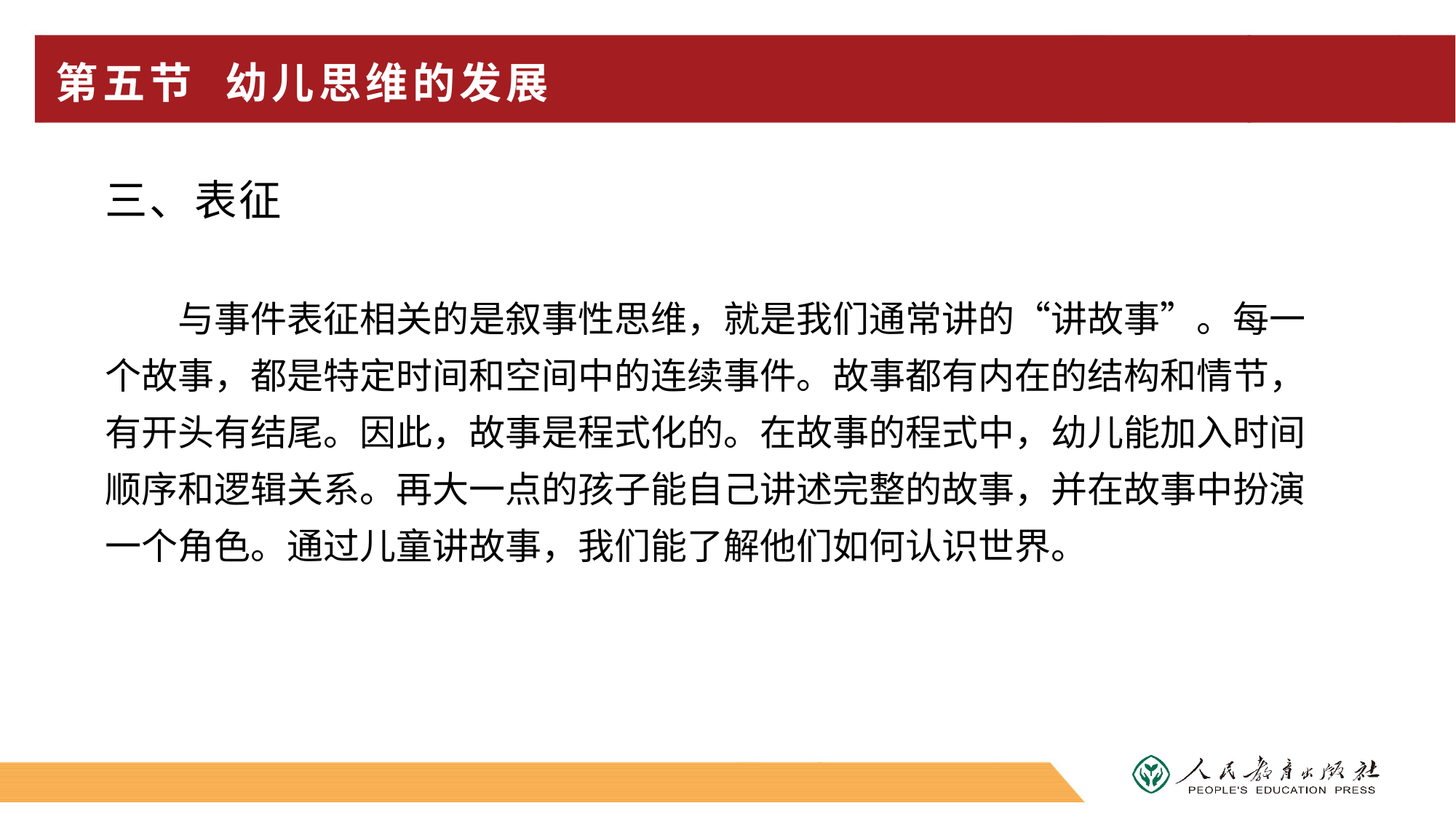

# 第五节  幼儿思维的发展
三、表征
与事件表征相关的是叙事性思维，就是我们通常讲的“讲故事”。每一个故事，都是特定时间和空间中的连续事件。故事都有内在的结构和情节，有开头有结尾。因此，故事是程式化的。在故事的程式中，幼儿能加入时间顺序和逻辑关系。再大一点的孩子能自己讲述完整的故事，并在故事中扮演一个角色。通过儿童讲故事，我们能了解他们如何认识世界。